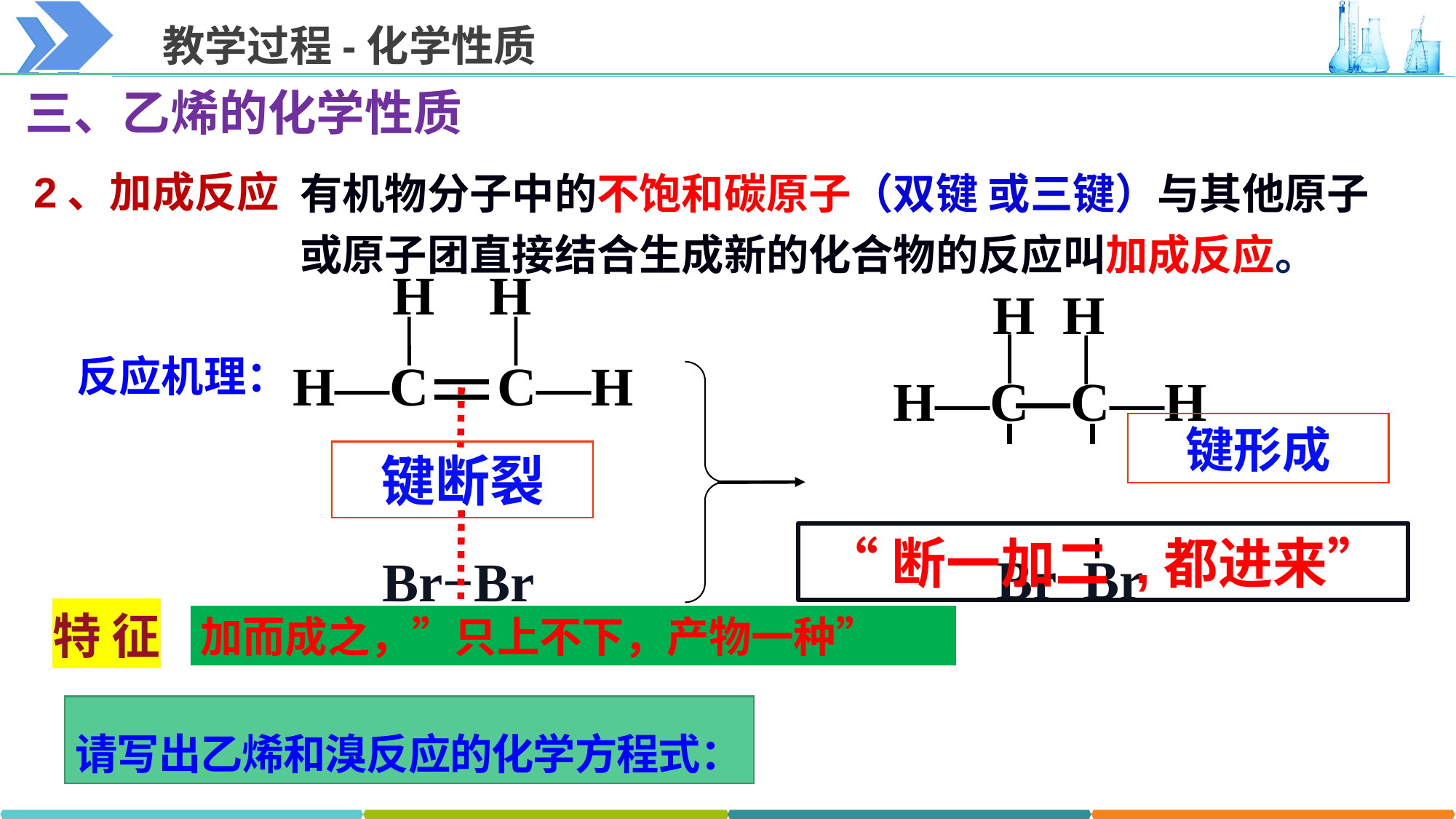

教学过程-化学性质
三、乙烯的化学性质
有机物分子中的不饱和碳原子（双键 或三键）与其他原子或原子团直接结合生成新的化合物的反应叫加成反应。
2、加成反应
H    H

H—C     C—H
H  H

H—C   C—H
反应机理：

键形成
键断裂

“断一加二 ,都进来”
Br  Br
 Br−Br
特 征
加而成之，”只上不下，产物一种”
请写出乙烯和溴反应的化学方程式：